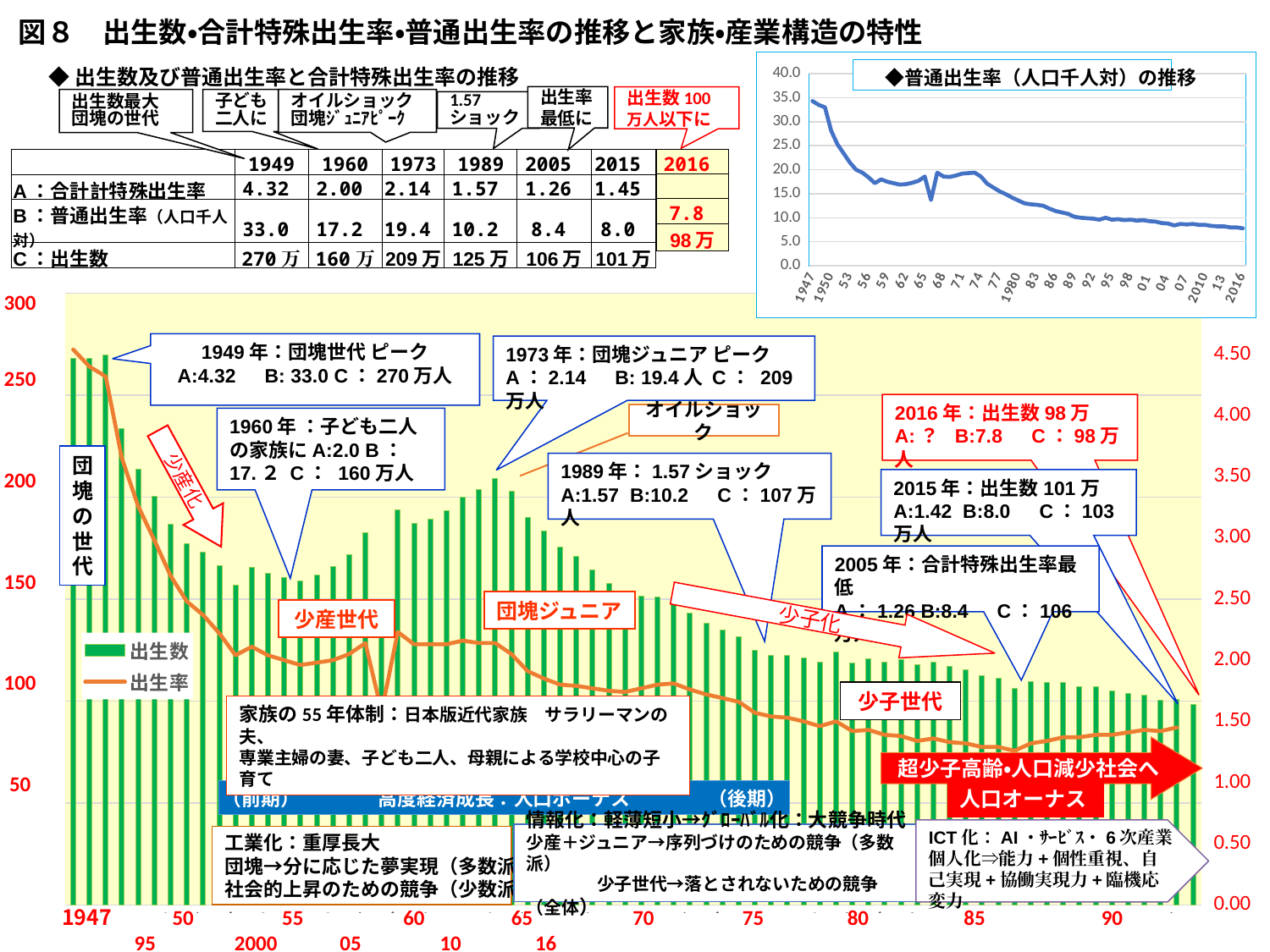

図８　出生数・合計特殊出生率・普通出生率の推移と家族・産業構造の特性

### Chart

| Category | 出生率(人口千対) |
|---|---|
| 1947 | 34.3 |
|   48 | 33.5 |
|   49 | 33.0 |
| 1950 | 28.1 |
|   51 | 25.3 |
|   52 | 23.4 |
|   53 | 21.5 |
|   54 | 20.0 |
|   55 | 19.4 |
|   56 | 18.4 |
|   57 | 17.2 |
|   58 | 18.0 |
|   59 | 17.5 |
| 1960 | 17.2 |
|   61 | 16.9 |
|   62 | 17.0 |
|   63 | 17.3 |
|   64 | 17.7 |
|   65 | 18.6 |
|   66 | 13.7 |
|   67 | 19.4 |
|   68 | 18.6 |
|   69 | 18.5 |
| 1970 | 18.8 |
|   71 | 19.2 |
|   72 | 19.3 |
|   73 | 19.4 |
|   74 | 18.6 |
|   75 | 17.1 |
|   76 | 16.3 |
|   77 | 15.5 |
|   78 | 14.9 |
|   79 | 14.2 |
| 1980 | 13.6 |
|   81 | 13.0 |
|   82 | 12.8 |
|   83 | 12.7 |
|   84 | 12.5 |
|   85 | 11.9 |
|   86 | 11.4 |
|   87 | 11.1 |
|   88 | 10.8 |
|   89 | 10.2 |
| 1990 | 10.0 |
|   91 | 9.9 |
|   92 | 9.8 |
|   93 | 9.6 |
|   94 | 10.0 |
|   95 | 9.6 |
|   96 | 9.7 |
|   97 | 9.5 |
|   98 | 9.6 |
|   99 | 9.4 |
| 2000 | 9.5 |
| 01  | 9.3 |
| 02  | 9.2 |
| 03  | 8.9 |
| 04  | 8.8 |
| 05  | 8.4 |
| 06  | 8.7 |
| 07  | 8.6 |
| 08  | 8.7 |
| 09  | 8.5 |
| 2010 | 8.5 |
| 11  | 8.3 |
| 12  | 8.2 |
| 13  | 8.2 |
| 14  | 8.0 |
| 2015 | 8.0 |
| 2016 | 7.8 |
◆出生数及び普通出生率と合計特殊出生率の推移
　◆普通出生率（人口千人対）の推移
出生率
最低に
出生数100万人以下に
子ども
二人に
出生数最大
団塊の世代
オイルショック
団塊ｼﾞｭﾆｱﾋﾟｰｸ
1.57
ショック
| 2016 |
| --- |
|  |
| 7.8 |
| 98万 |
|  | 1949 | 1960 | 1973 | 1989 | 2005 | 2015 |
| --- | --- | --- | --- | --- | --- | --- |
| A：合計計特殊出生率 | 4.32 | 2.00 | 2.14 | 1.57 | 1.26 | 1.45 |
| B：普通出生率（人口千人対） | 33.0 | 17.2 | 19.4 | 10.2 | 8.4 | 8.0 |
| C：出生数 | 270万 | 160万 | 209万 | 125万 | 106万 | 101万 |

### Chart

| Category | 出生数 | 出生率 |
|---|---|---|
| 1947 | 2678792.0 | 4.54 |
|   48 | 2681624.0 | 4.4 |
|   49 | 2696638.0 | 4.32 |
| 1950 | 2337507.0 | 3.65 |
|   51 | 2137689.0 | 3.26 |
|   52 | 2005162.0 | 2.98 |
|   53 | 1868040.0 | 2.69 |
|   54 | 1769580.0 | 2.48 |
|   55 | 1730692.0 | 2.37 |
|   56 | 1665278.0 | 2.22 |
|   57 | 1566713.0 | 2.04 |
|   58 | 1653469.0 | 2.11 |
|   59 | 1626088.0 | 2.04 |
| 1960 | 1606041.0 | 2.0 |
|   61 | 1589372.0 | 1.96 |
|   62 | 1618616.0 | 1.98 |
|   63 | 1659521.0 | 2.0 |
|   64 | 1716761.0 | 2.05 |
|   65 | 1823697.0 | 2.14 |
|   66 | 1360974.0 | 1.58 |
|   67 | 1935647.0 | 2.23 |
|   68 | 1871839.0 | 2.13 |
|   69 | 1889815.0 | 2.13 |
| 1970 | 1934239.0 | 2.13 |
|   71 | 2000973.0 | 2.16 |
|   72 | 2038682.0 | 2.14 |
|   73 | 2091983.0 | 2.14 |
|   74 | 2029989.0 | 2.05 |
|   75 | 1901440.0 | 1.91 |
|   76 | 1832617.0 | 1.85 |
|   77 | 1755100.0 | 1.8 |
|   78 | 1708643.0 | 1.79 |
|   79 | 1642580.0 | 1.77 |
| 1980 | 1576889.0 | 1.75 |
|   81 | 1529455.0 | 1.74 |
|   82 | 1515392.0 | 1.77 |
|   83 | 1508687.0 | 1.8 |
|   84 | 1489780.0 | 1.81 |
|   85 | 1431577.0 | 1.76 |
|   86 | 1382946.0 | 1.72 |
|   87 | 1346658.0 | 1.69 |
|   88 | 1314006.0 | 1.66 |
|   89 | 1246802.0 | 1.57 |
| 1990 | 1221585.0 | 1.54 |
|   91 | 1223245.0 | 1.53 |
|   92 | 1208989.0 | 1.5 |
|   93 | 1188282.0 | 1.46 |
|   94 | 1238328.0 | 1.5 |
|   95 | 1187064.0 | 1.42 |
|   96 | 1206555.0 | 1.43 |
|   97 | 1191665.0 | 1.39 |
|   98 | 1203147.0 | 1.38 |
|   99 | 1177669.0 | 1.34 |
| 2000 | 1190547.0 | 1.36 |
| 01  | 1170662.0 | 1.33 |
| 02  | 1153855.0 | 1.32 |
| 03  | 1123610.0 | 1.29 |
| 04  | 1110721.0 | 1.29 |
| 05  | 1062530.0 | 1.26 |
| 06  | 1092674.0 | 1.32 |
| 07  | 1089818.0 | 1.34 |
| 08  | 1091156.0 | 1.37 |
| 09  | 1070035.0 | 1.37 |
| 2010 | 1071304.0 | 1.39 |
| 11  | 1050806.0 | 1.39 |
| 12  | 1037231.0 | 1.41 |
| 13  | 1029816.0 | 1.43 |
| 14  | 1003539.0 | 1.42 |
| 2015 | 1005677.0 | 1.45 |
| 2016 | 981000.0 | None |
300

250

200

150

100

50

1949年：団塊世代 ピーク
A:4.32　B: 33.0 C：270万人
1973年：団塊ジュニア ピーク
A：2.14　B: 19.4人 C： 209万人
2016年：出生数98万
A:？  B:7.8　C：98万人
オイルショック
1960年 ：子ども二人の家族にA:2.0 B：17.２ C： 160万人

団塊の世代
1989年：1.57ショック
A:1.57  B:10.2　C：107万人
少産化
2015年：出生数101万
A:1.42  B:8.0　C：103万人
2005年：合計特殊出生率最低
A：1.26 B:8.4　C：106万人
団塊ジュニア
少産世代
少子化
少子世代
家族の55年体制：日本版近代家族　サラリーマンの夫、
専業主婦の妻、子ども二人、母親による学校中心の子育て
超少子高齢・人口減少社会へ
人口オーナス
（前期）　　　　高度経済成長：人口ボーナス　　　　（後期）
ICT化：AI・ｻｰﾋﾞｽ・6次産業
個人化⇒能力+個性重視、自己実現+協働実現力+臨機応変力

情報化：軽薄短小→ｸﾞﾛｰﾊﾞﾙ化：大競争時代
少産＋ジュニア→序列づけのための競争（多数派）
　　　　少子世代→落とされないための競争（全体）
工業化：重厚長大
団塊→分に応じた夢実現（多数派）
社会的上昇のための競争（少数派）
   　   50　　   　55　　　　 60     　　  65　　　　 70　　 　  75　　  　80　　　　85　　　　　90　　　   95　　　 2000　  　05　 　　10　　　16